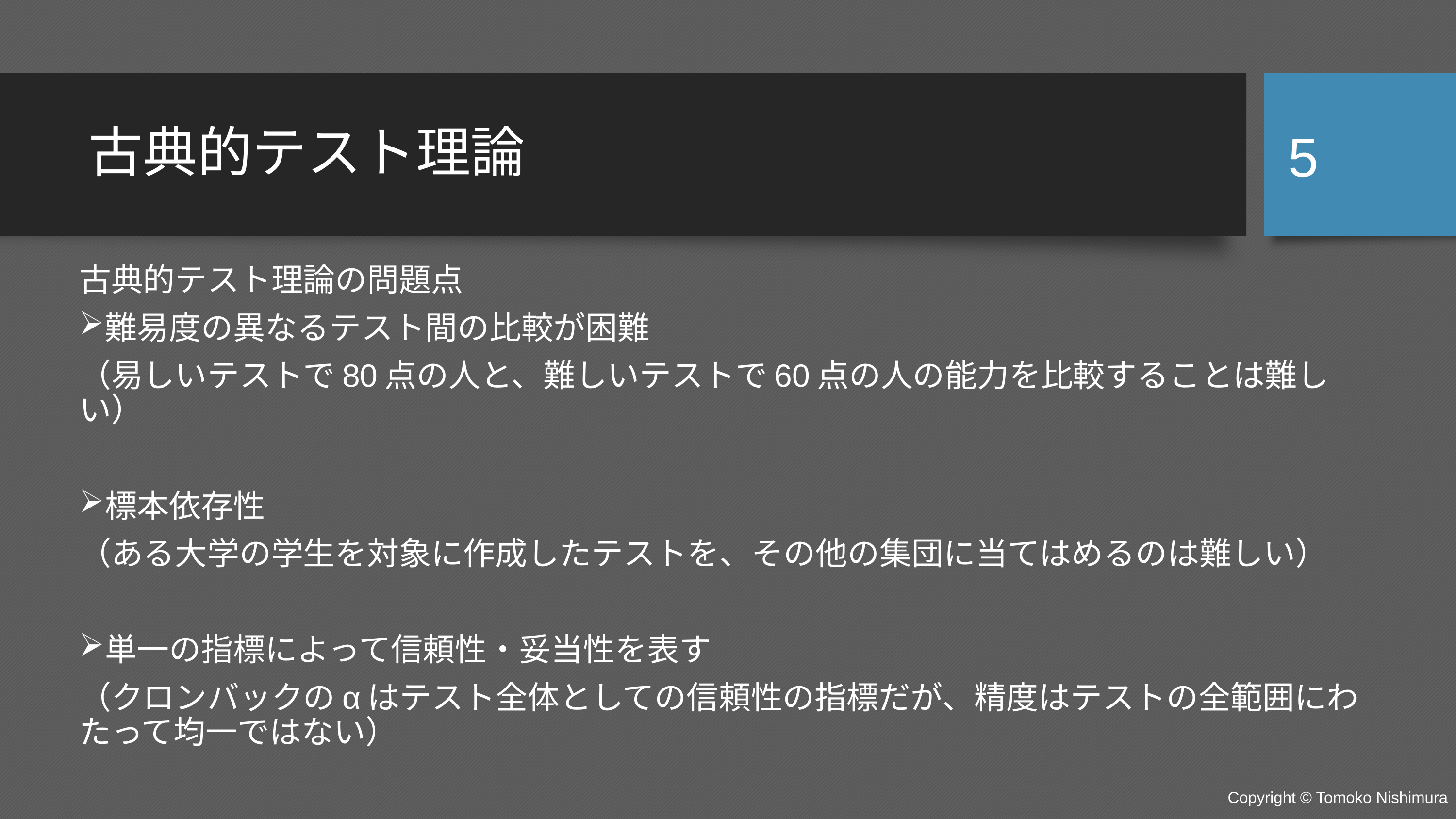

5
# 古典的テスト理論
古典的テスト理論の問題点
難易度の異なるテスト間の比較が困難
（易しいテストで80点の人と、難しいテストで60点の人の能力を比較することは難しい）

標本依存性
（ある大学の学生を対象に作成したテストを、その他の集団に当てはめるのは難しい）

単一の指標によって信頼性・妥当性を表す
（クロンバックのαはテスト全体としての信頼性の指標だが、精度はテストの全範囲にわたって均一ではない）

Copyright © Tomoko Nishimura